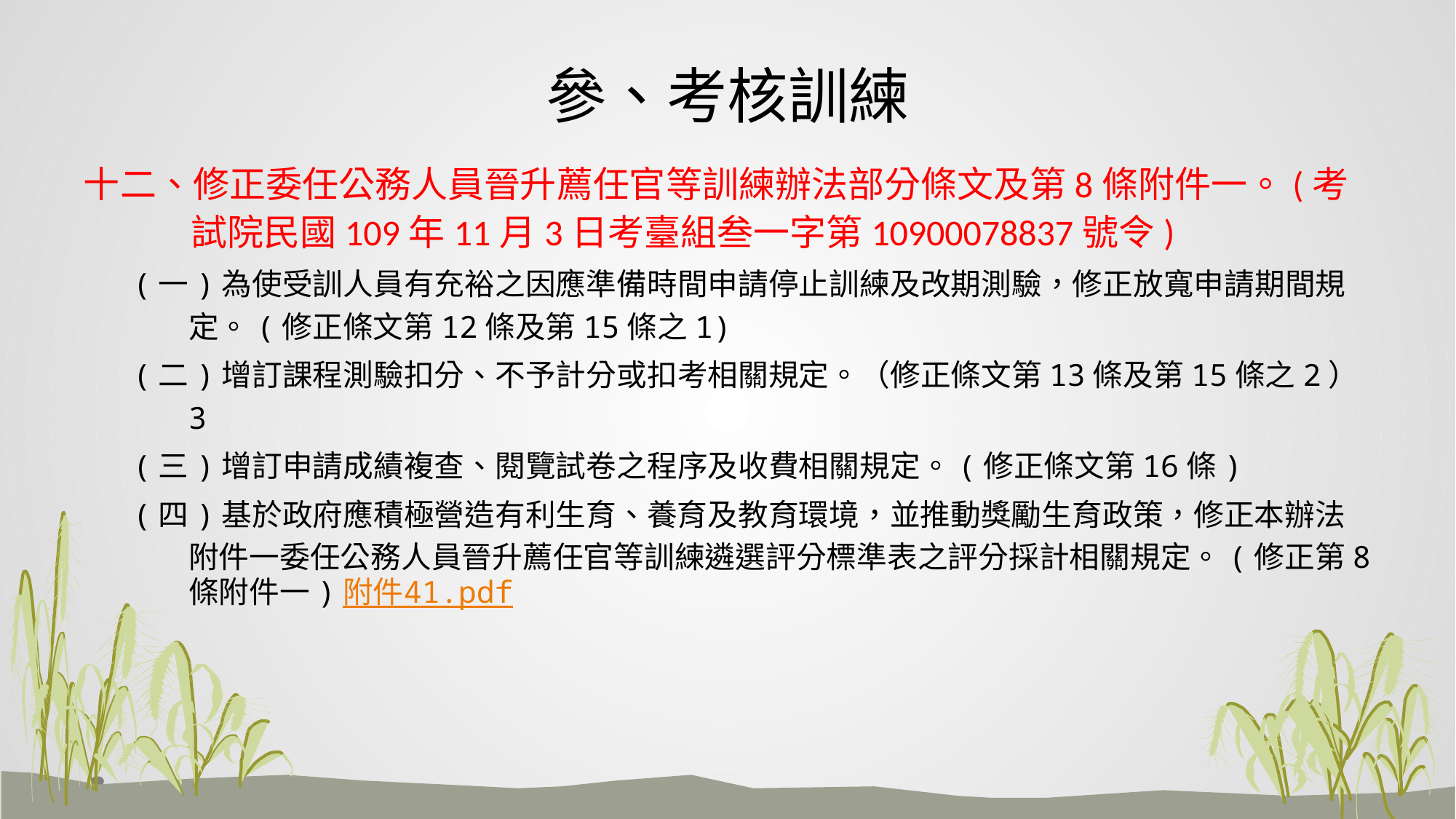

# 參、考核訓練
十二、修正委任公務人員晉升薦任官等訓練辦法部分條文及第8條附件一。(考試院民國109年11月3日考臺組叁一字第10900078837號令)
(一)為使受訓人員有充裕之因應準備時間申請停止訓練及改期測驗，修正放寬申請期間規定。(修正條文第12條及第15條之1)
(二)增訂課程測驗扣分、不予計分或扣考相關規定。（修正條文第13條及第15條之2）3
(三)增訂申請成績複查、閱覽試卷之程序及收費相關規定。(修正條文第16條)
(四)基於政府應積極營造有利生育、養育及教育環境，並推動獎勵生育政策，修正本辦法附件一委任公務人員晉升薦任官等訓練遴選評分標準表之評分採計相關規定。(修正第8條附件一)附件41.pdf